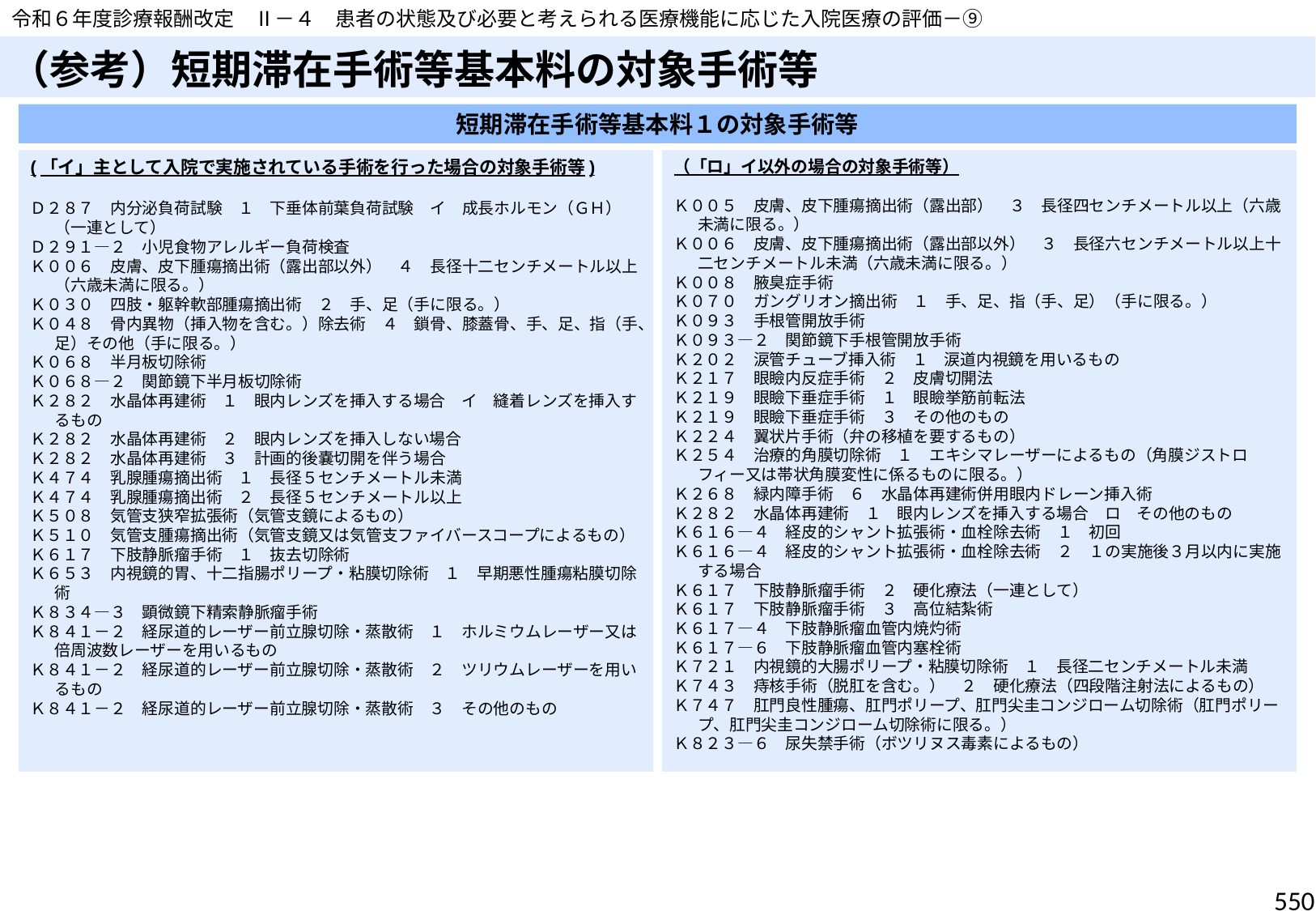

令和６年度診療報酬改定　Ⅱ－４　患者の状態及び必要と考えられる医療機能に応じた入院医療の評価－⑨
# （参考）短期滞在手術等基本料の対象手術等
短期滞在手術等基本料１の対象手術等
（「ロ」イ以外の場合の対象手術等）

Ｋ００５　皮膚、皮下腫瘍摘出術（露出部）　３　長径四センチメートル以上（六歳未満に限る。）
Ｋ００６　皮膚、皮下腫瘍摘出術（露出部以外）　３　長径六センチメートル以上十二センチメートル未満（六歳未満に限る。）
Ｋ００８　腋臭症手術
Ｋ０７０　ガングリオン摘出術　１　手、足、指（手、足）（手に限る。）
Ｋ０９３　手根管開放手術
Ｋ０９３―２　関節鏡下手根管開放手術
Ｋ２０２　涙管チューブ挿入術　１　涙道内視鏡を用いるもの
Ｋ２１７　眼瞼内反症手術　２　皮膚切開法
Ｋ２１９　眼瞼下垂症手術　１　眼瞼挙筋前転法
Ｋ２１９　眼瞼下垂症手術　３　その他のもの
Ｋ２２４　翼状片手術（弁の移植を要するもの）
Ｋ２５４　治療的角膜切除術　１　エキシマレーザーによるもの（角膜ジストロフィー又は帯状角膜変性に係るものに限る。）
Ｋ２６８　緑内障手術　６　水晶体再建術併用眼内ドレーン挿入術
Ｋ２８２　水晶体再建術　１　眼内レンズを挿入する場合　ロ　その他のもの
Ｋ６１６―４　経皮的シャント拡張術・血栓除去術　１　初回
Ｋ６１６―４　経皮的シャント拡張術・血栓除去術　２　１の実施後３月以内に実施する場合
Ｋ６１７　下肢静脈瘤手術　２　硬化療法（一連として）
Ｋ６１７　下肢静脈瘤手術　３　高位結紮術
Ｋ６１７―４　下肢静脈瘤血管内焼灼術
Ｋ６１７―６　下肢静脈瘤血管内塞栓術
Ｋ７２１　内視鏡的大腸ポリープ・粘膜切除術　１　長径二センチメートル未満
Ｋ７４３　痔核手術（脱肛を含む。）　２　硬化療法（四段階注射法によるもの）
Ｋ７４７　肛門良性腫瘍、肛門ポリープ、肛門尖圭コンジローム切除術（肛門ポリープ、肛門尖圭コンジローム切除術に限る。）
Ｋ８２３―６　尿失禁手術（ボツリヌス毒素によるもの）
(「イ」主として入院で実施されている手術を行った場合の対象手術等)

Ｄ２８７　内分泌負荷試験　１　下垂体前葉負荷試験　イ　成長ホルモン（ＧＨ）（一連として）
Ｄ２９１―２　小児食物アレルギー負荷検査
Ｋ００６　皮膚、皮下腫瘍摘出術（露出部以外）　４　長径十二センチメートル以上（六歳未満に限る。）
Ｋ０３０　四肢・躯幹軟部腫瘍摘出術　２　手、足（手に限る。）
Ｋ０４８　骨内異物（挿入物を含む。）除去術　４　鎖骨、膝蓋骨、手、足、指（手、足）その他（手に限る。）
Ｋ０６８　半月板切除術
Ｋ０６８―２　関節鏡下半月板切除術
Ｋ２８２　水晶体再建術　１　眼内レンズを挿入する場合　イ　縫着レンズを挿入するもの
Ｋ２８２　水晶体再建術　２　眼内レンズを挿入しない場合
Ｋ２８２　水晶体再建術　３　計画的後嚢切開を伴う場合
Ｋ４７４　乳腺腫瘍摘出術　１　長径５センチメートル未満
Ｋ４７４　乳腺腫瘍摘出術　２　長径５センチメートル以上
Ｋ５０８　気管支狭窄拡張術（気管支鏡によるもの）
Ｋ５１０　気管支腫瘍摘出術（気管支鏡又は気管支ファイバースコープによるもの）
Ｋ６１７　下肢静脈瘤手術　１　抜去切除術
Ｋ６５３　内視鏡的胃、十二指腸ポリープ・粘膜切除術　１　早期悪性腫瘍粘膜切除術
Ｋ８３４―３　顕微鏡下精索静脈瘤手術
Ｋ８４１－２　経尿道的レーザー前立腺切除・蒸散術　１　ホルミウムレーザー又は倍周波数レーザーを用いるもの
Ｋ８４１－２　経尿道的レーザー前立腺切除・蒸散術　２　ツリウムレーザーを用いるもの
Ｋ８４１－２　経尿道的レーザー前立腺切除・蒸散術　３　その他のもの

550